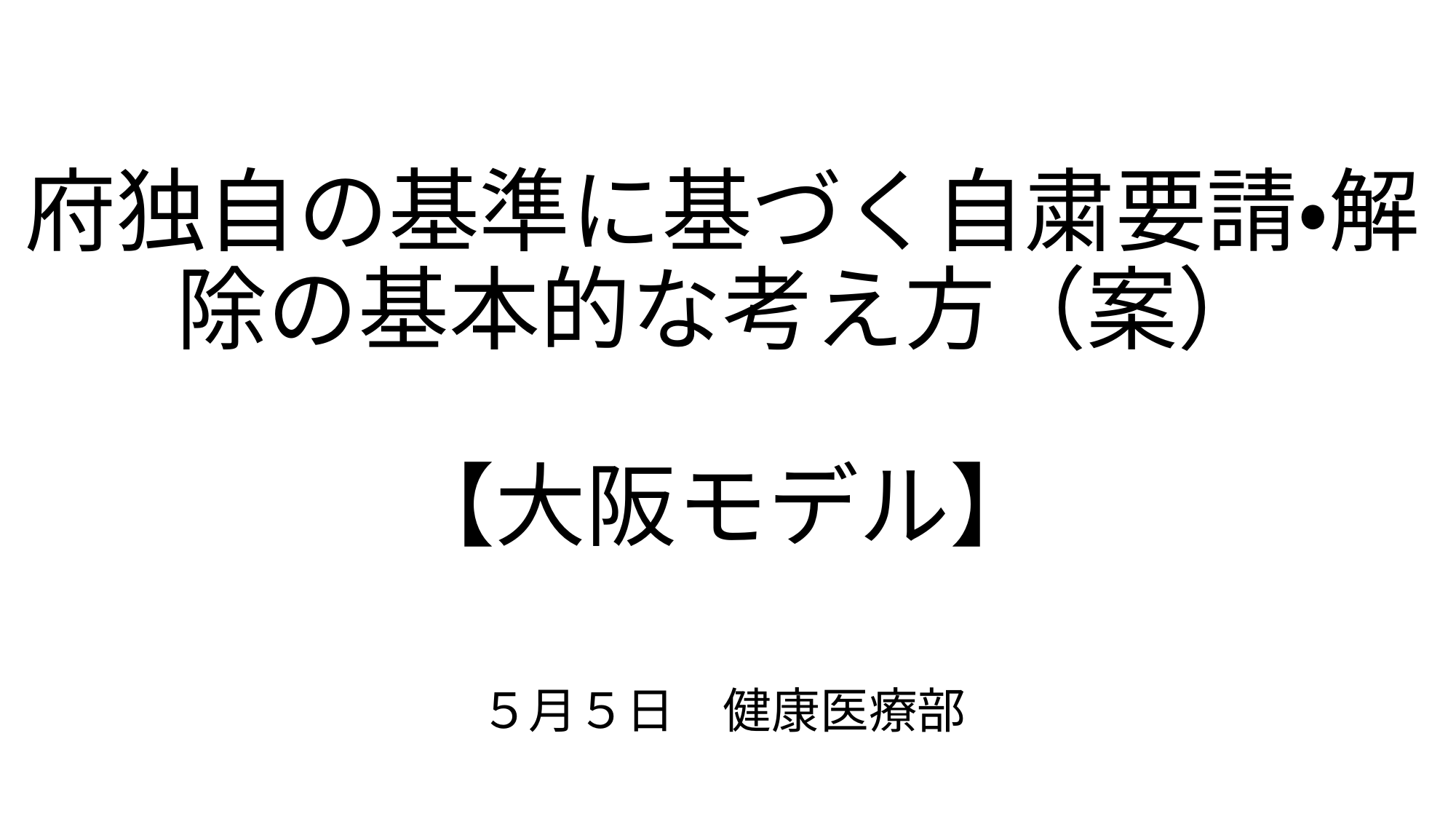

# 府独自の基準に基づく自粛要請・解除の基本的な考え方（案） 【大阪モデル】
５月５日　健康医療部